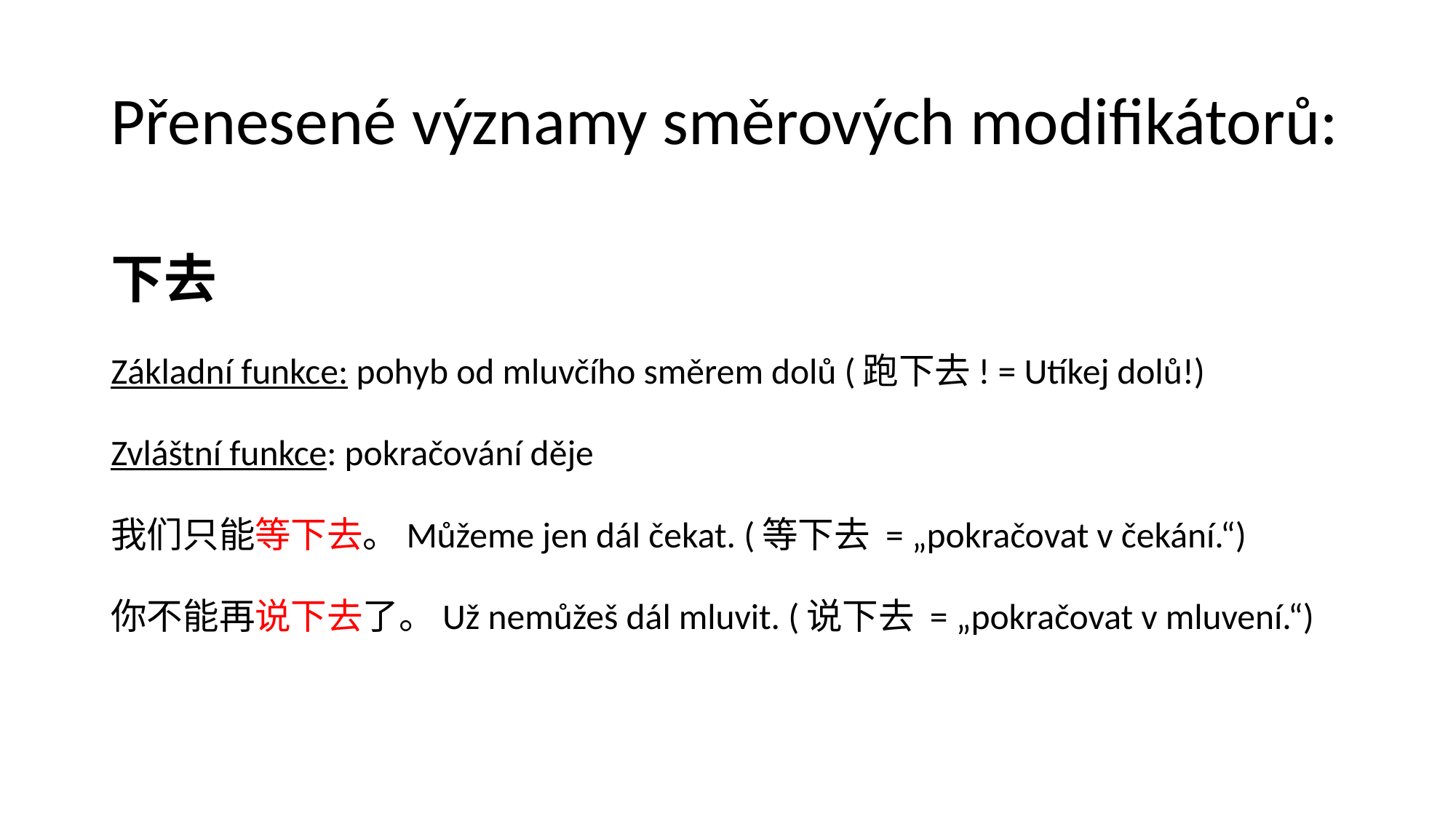

# Přenesené významy směrových modifikátorů:
下去
Základní funkce: pohyb od mluvčího směrem dolů (跑下去! = Utíkej dolů!)
Zvláštní funkce: pokračování děje
我们只能等下去。Můžeme jen dál čekat. (等下去 = „pokračovat v čekání.“)
你不能再说下去了。Už nemůžeš dál mluvit. (说下去 = „pokračovat v mluvení.“)